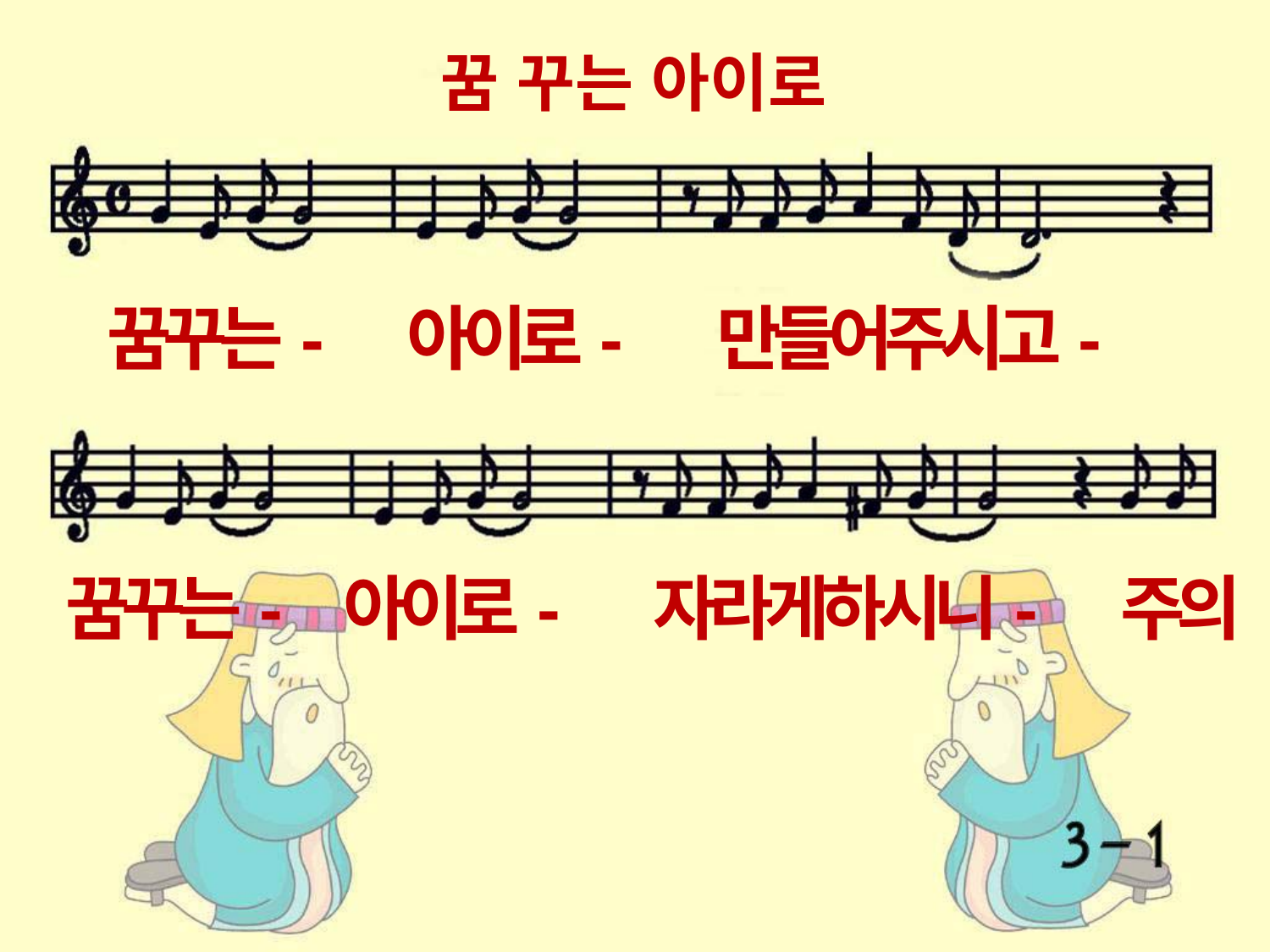

꿈 꾸는 아이로
꿈꾸는-      아이로-       만들어주시고-
꿈꾸는-    아이로-       자라게하시니-      주의